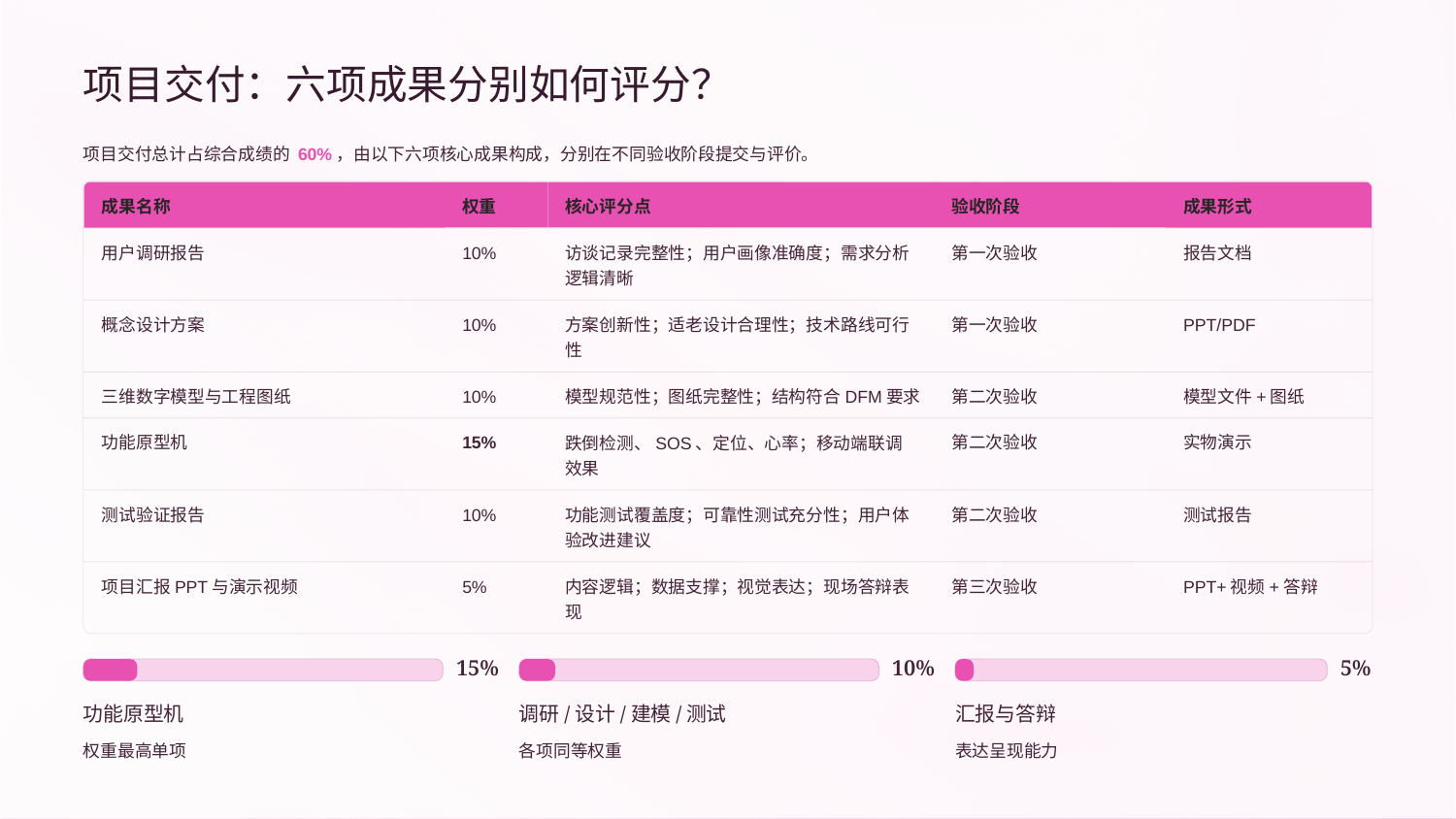

项目交付：六项成果分别如何评分？
项目交付总计占综合成绩的 60%，由以下六项核心成果构成，分别在不同验收阶段提交与评价。

成果名称
权重
核心评分点
验收阶段
成果形式

用户调研报告
10%
访谈记录完整性；用户画像准确度；需求分析逻辑清晰
第一次验收
报告文档

概念设计方案
10%
方案创新性；适老设计合理性；技术路线可行性
第一次验收
PPT/PDF

三维数字模型与工程图纸
10%
模型规范性；图纸完整性；结构符合DFM要求
第二次验收
模型文件+图纸

功能原型机
15%
跌倒检测、SOS、定位、心率；移动端联调效果
第二次验收
实物演示

测试验证报告
10%
功能测试覆盖度；可靠性测试充分性；用户体验改进建议
第二次验收
测试报告

项目汇报PPT与演示视频
5%
内容逻辑；数据支撑；视觉表达；现场答辩表现
第三次验收
PPT+视频+答辩

15%

10%

5%
功能原型机
调研/设计/建模/测试
汇报与答辩
权重最高单项
各项同等权重
表达呈现能力